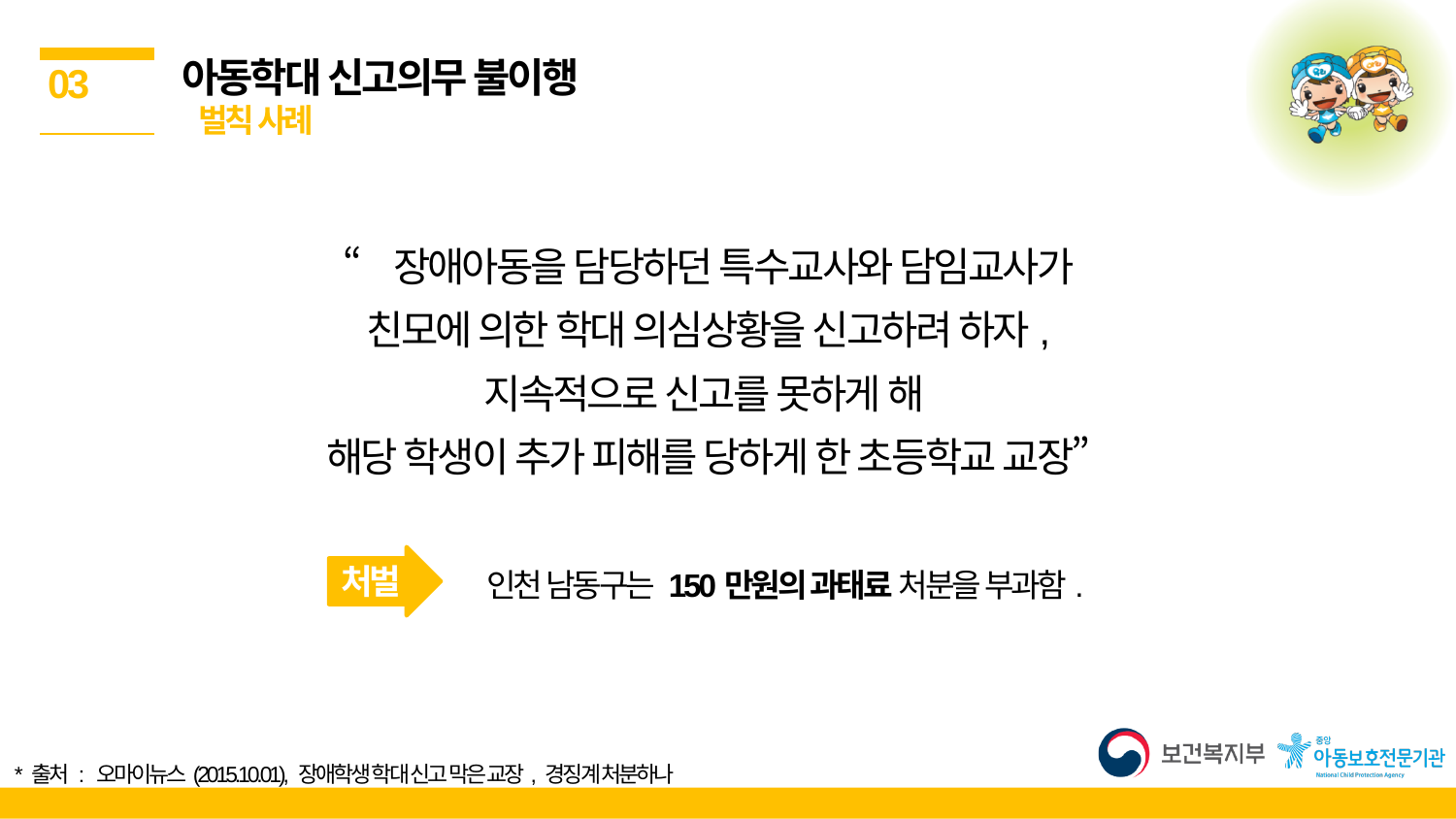

아동학대 신고의무 불이행
 벌칙 사례
03
“장애아동을 담당하던 특수교사와 담임교사가
친모에 의한 학대 의심상황을 신고하려 하자,
지속적으로 신고를 못하게 해
해당 학생이 추가 피해를 당하게 한 초등학교 교장”
인천 남동구는 150만원의 과태료 처분을 부과함.

처벌
* 출처 :  오마이뉴스(2015.10.01), 장애학생 학대 신고 막은 교장, 경징계 처분하나